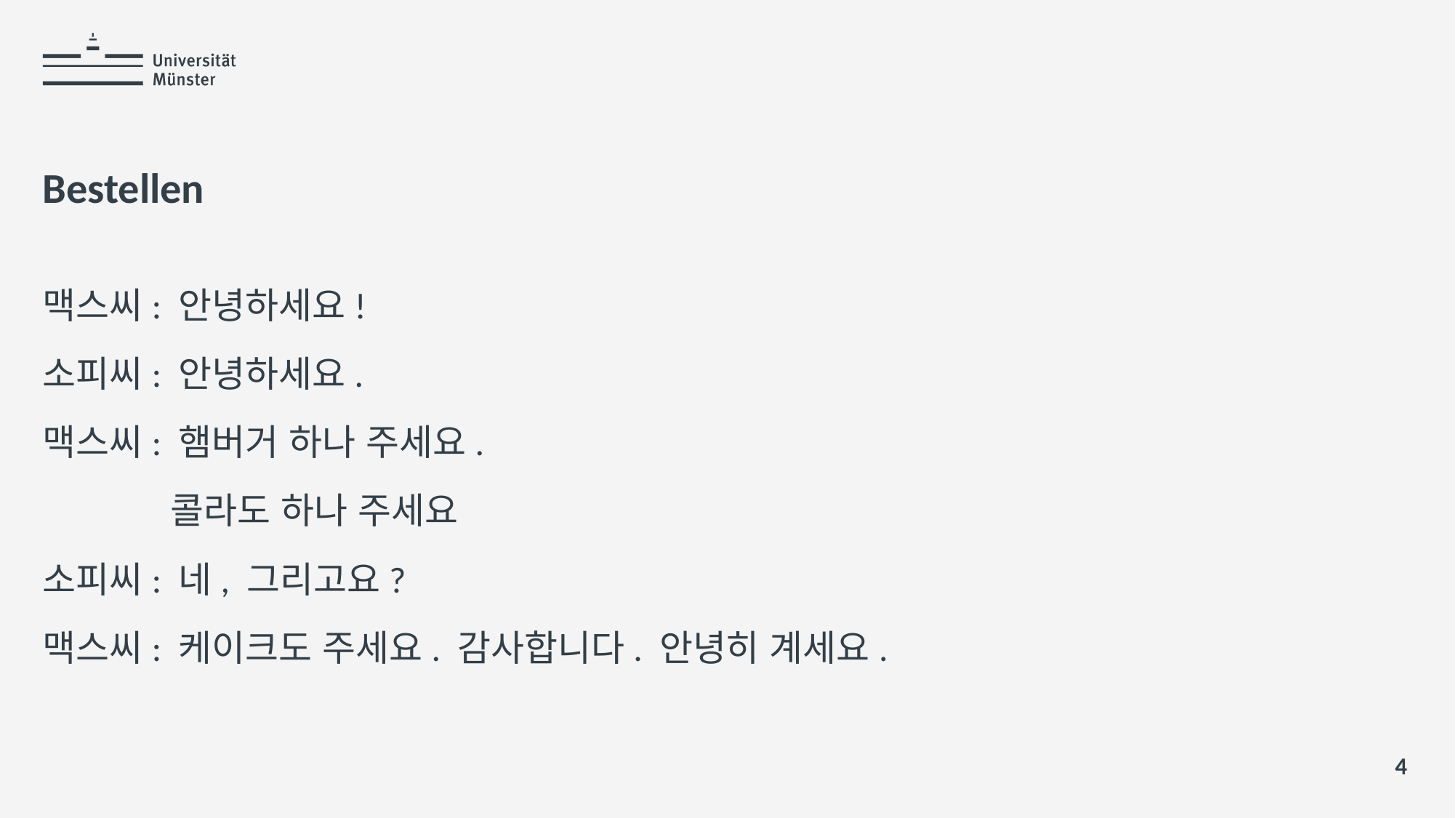

Hier steht der Titel der Präsentation
Name: der Referentin / des Referenten
# Bestellen
맥스씨: 안녕하세요!
소피씨: 안녕하세요.
맥스씨: 햄버거 하나 주세요.
	 콜라도 하나 주세요
소피씨: 네, 그리고요?
맥스씨: 케이크도 주세요. 감사합니다. 안녕히 계세요.
4